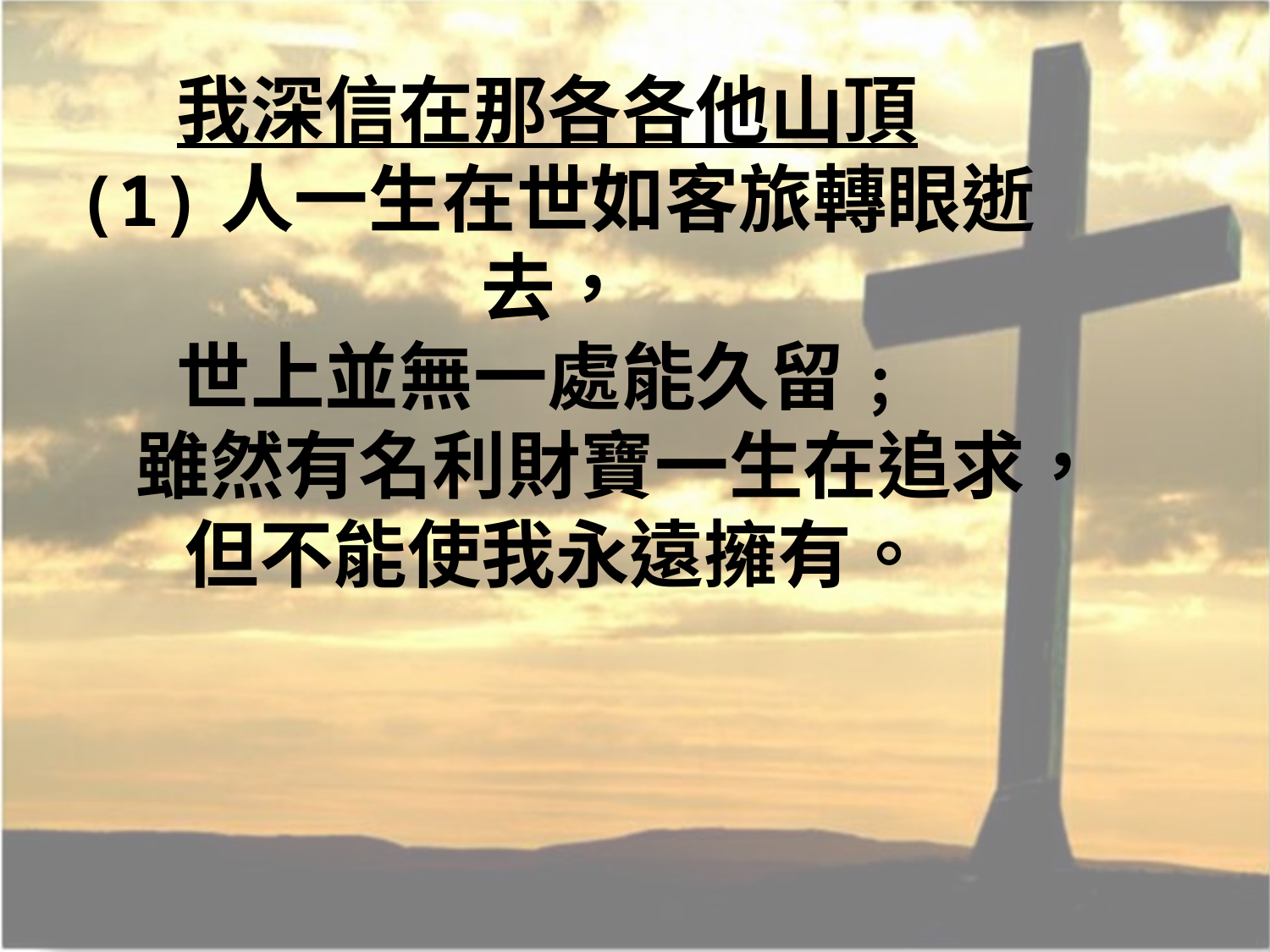

# 我深信在那各各他山頂 (1)人一生在世如客旅轉眼逝去， 世上並無一處能久留﹔ 雖然有名利財寶一生在追求，但不能使我永遠擁有。